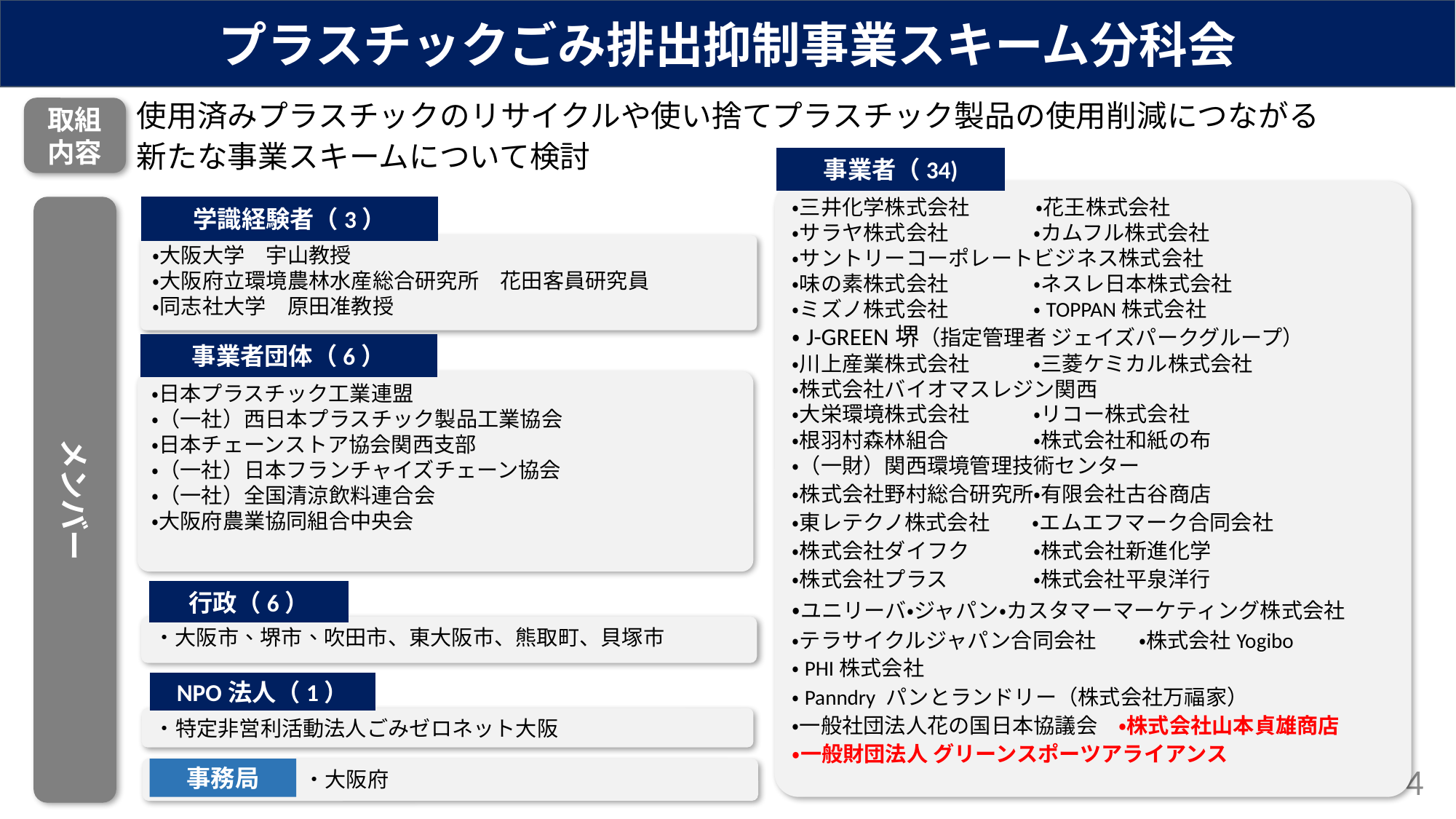

プラスチックごみ排出抑制事業スキーム分科会
使用済みプラスチックのリサイクルや使い捨てプラスチック製品の使用削減につながる
新たな事業スキームについて検討
取組内容
事業者（34)
・三井化学株式会社 　  　  ・花王株式会社
・サラヤ株式会社　　　　・カムフル株式会社
・サントリーコーポレートビジネス株式会社
・味の素株式会社　　　　・ネスレ日本株式会社
・ミズノ株式会社　　　　・TOPPAN株式会社
・J-GREEN堺（指定管理者 ジェイズパークグループ）
・川上産業株式会社　　　・三菱ケミカル株式会社
・株式会社バイオマスレジン関西
・大栄環境株式会社　　　・リコー株式会社
・根羽村森林組合　　　　・株式会社和紙の布
・（一財）関西環境管理技術センター
・株式会社野村総合研究所・有限会社古谷商店
・東レテクノ株式会社　　・エムエフマーク合同会社
・株式会社ダイフク　　　・株式会社新進化学
・株式会社プラス　　　　・株式会社平泉洋行
・ユニリーバ・ジャパン・カスタマーマーケティング株式会社
・テラサイクルジャパン合同会社　　・株式会社Yogibo
・PHI株式会社
・Panndry パンとランドリー（株式会社万福家）
・一般社団法人花の国日本協議会　・株式会社山本貞雄商店
・一般財団法人 グリーンスポーツアライアンス

メンバー
学識経験者（3）
・大阪大学　宇山教授
・大阪府立環境農林水産総合研究所　花田客員研究員
・同志社大学　原田准教授
事業者団体（6）
・日本プラスチック工業連盟
・（一社）西日本プラスチック製品工業協会
・日本チェーンストア協会関西支部
・（一社）日本フランチャイズチェーン協会
・（一社）全国清涼飲料連合会
・大阪府農業協同組合中央会
行政（6）
・大阪市、堺市、吹田市、東大阪市、熊取町、貝塚市
NPO法人（1）
・特定非営利活動法人ごみゼロネット大阪
　　　　　　　・大阪府
事務局
4